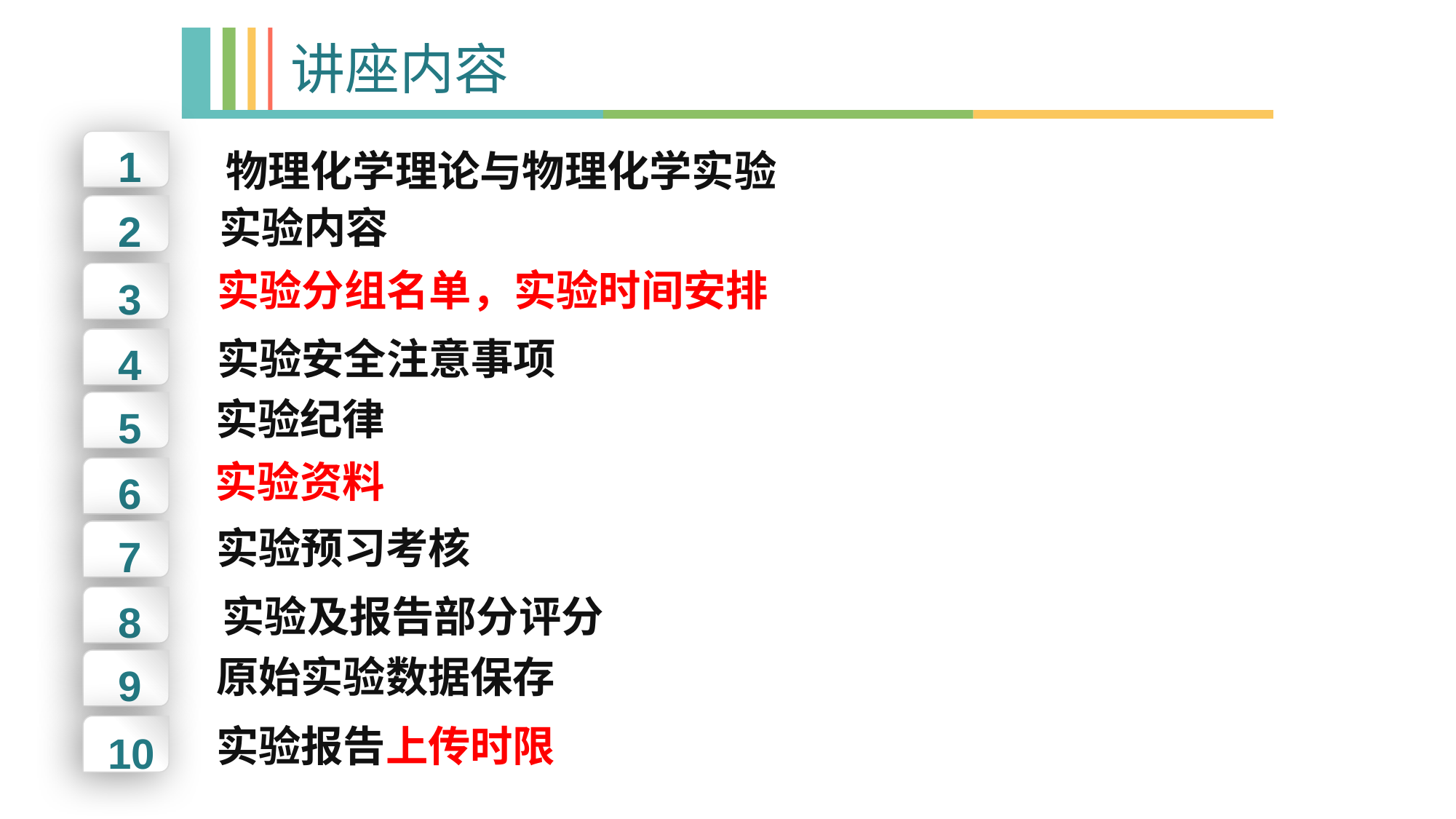

讲座内容

1
物理化学理论与物理化学实验
实验内容

2
实验分组名单，实验时间安排

3
实验安全注意事项

4
实验纪律

5
实验资料

6
实验预习考核

7
实验及报告部分评分

8
原始实验数据保存

9
实验报告上传时限

10